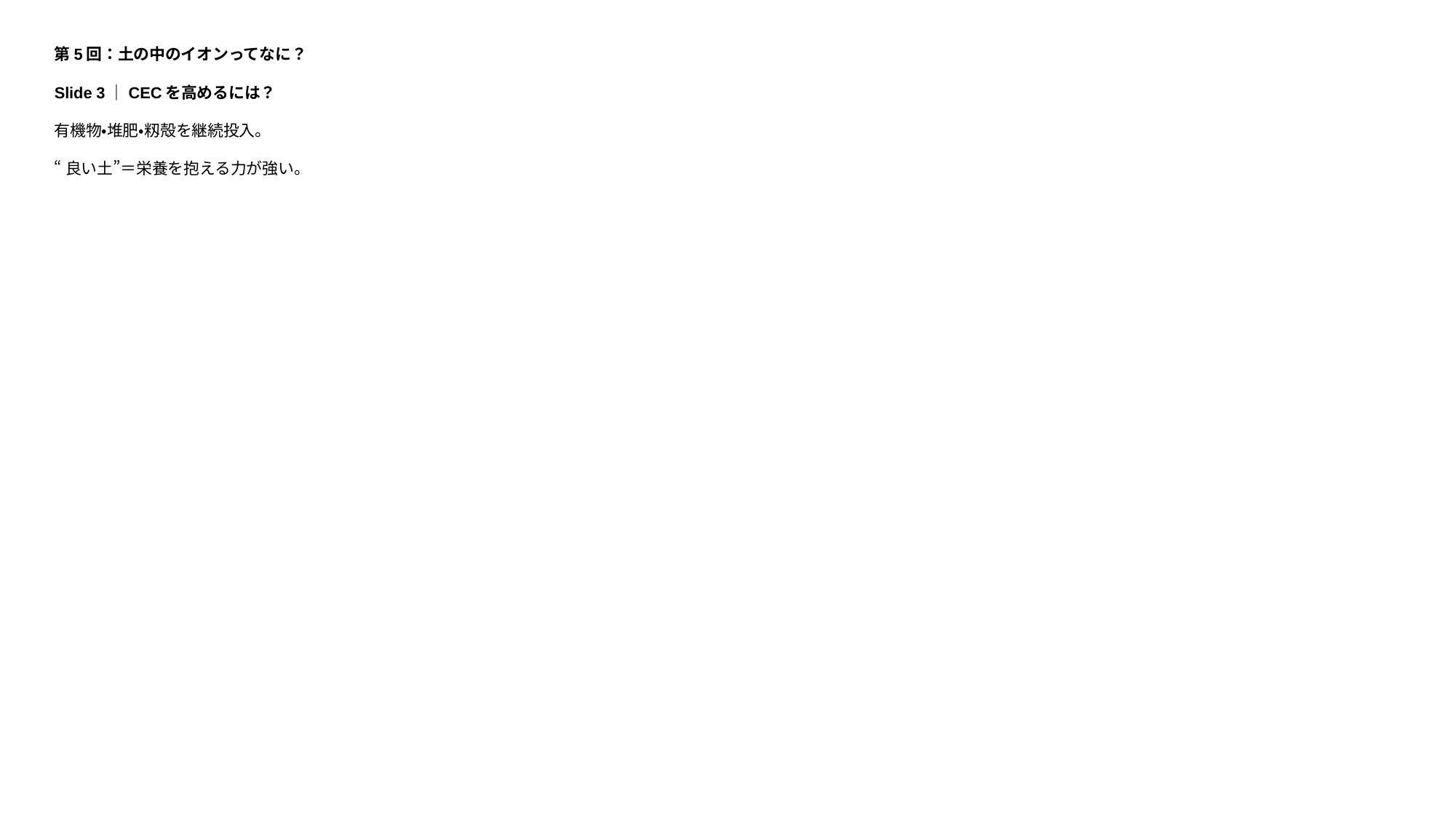

第5回：土の中のイオンってなに？

Slide 3｜CECを高めるには？

有機物・堆肥・籾殻を継続投入。

“良い土”＝栄養を抱える力が強い。